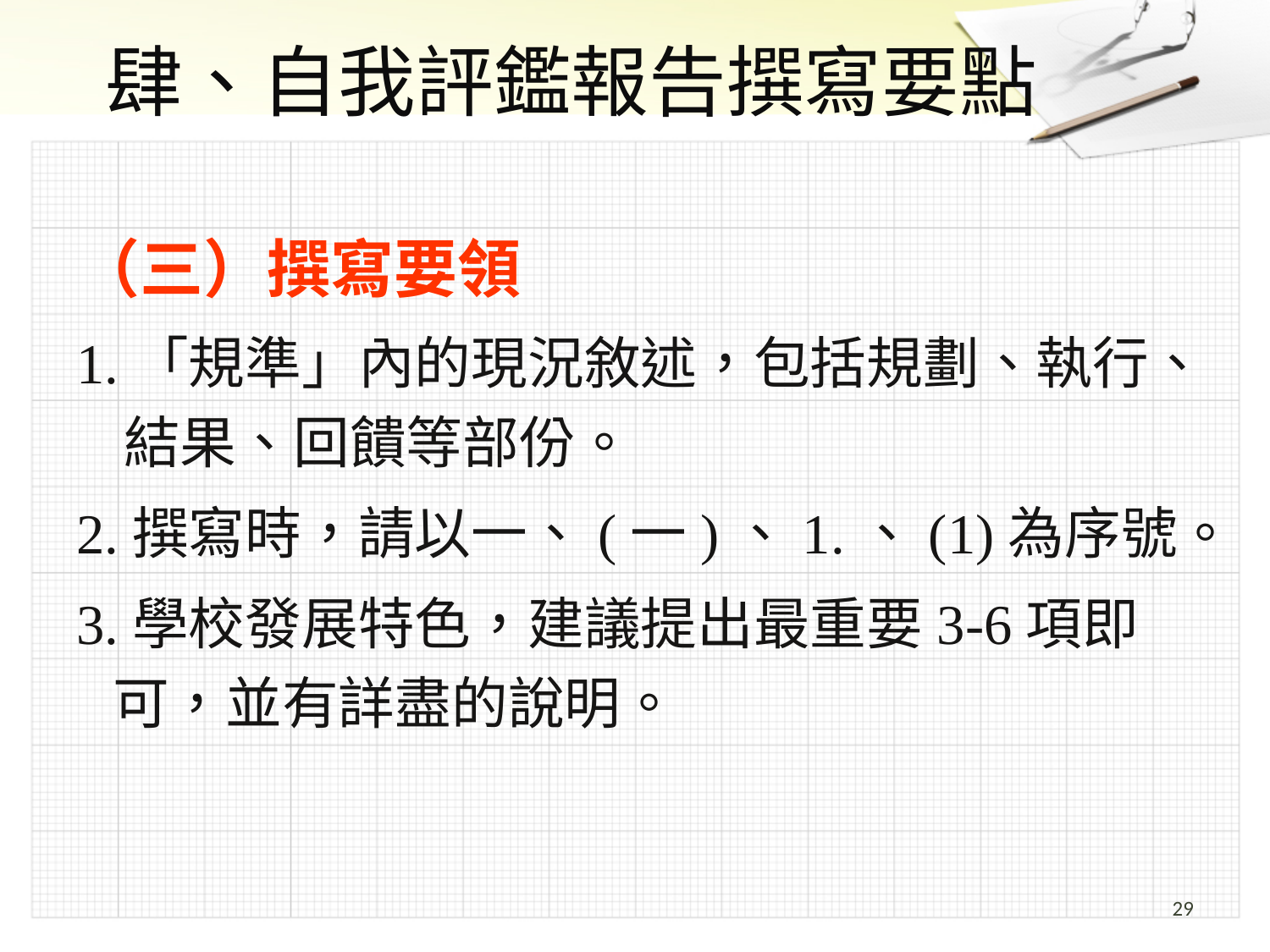

# 肆、自我評鑑報告撰寫要點
（三）撰寫要領
1.「規準」內的現況敘述，包括規劃、執行、結果、回饋等部份。
2.撰寫時，請以一、(一)、1.、(1)為序號。
3.學校發展特色，建議提出最重要3-6項即可，並有詳盡的說明。

29